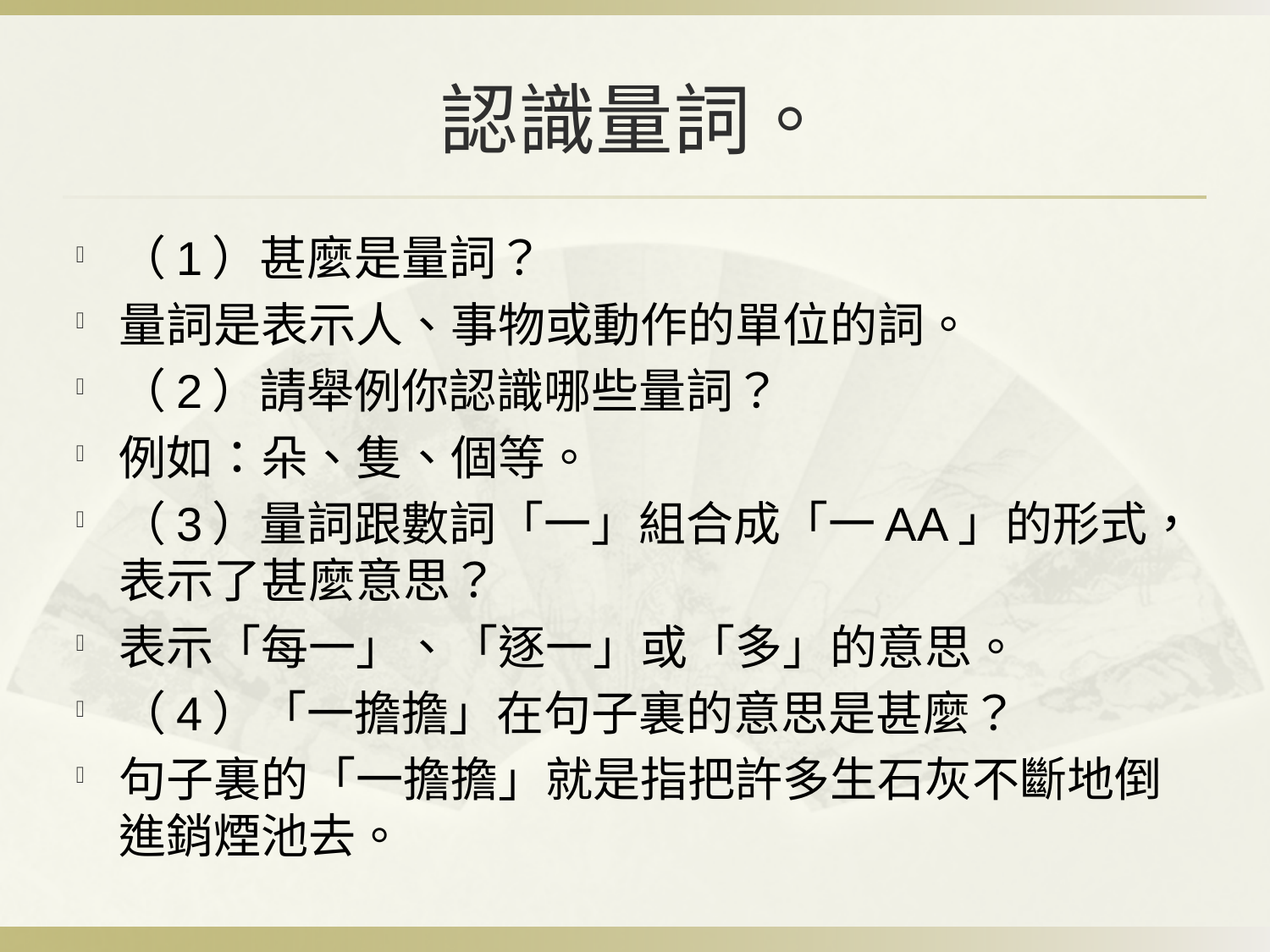

# 認識量詞。
（1）甚麼是量詞？
量詞是表示人、事物或動作的單位的詞。
（2）請舉例你認識哪些量詞？
例如：朵、隻、個等。
（3）量詞跟數詞「一」組合成「一AA」的形式，表示了甚麼意思？
表示「每一」、「逐一」或「多」的意思。
（4）「一擔擔」在句子裏的意思是甚麼？
句子裏的「一擔擔」就是指把許多生石灰不斷地倒進銷煙池去。